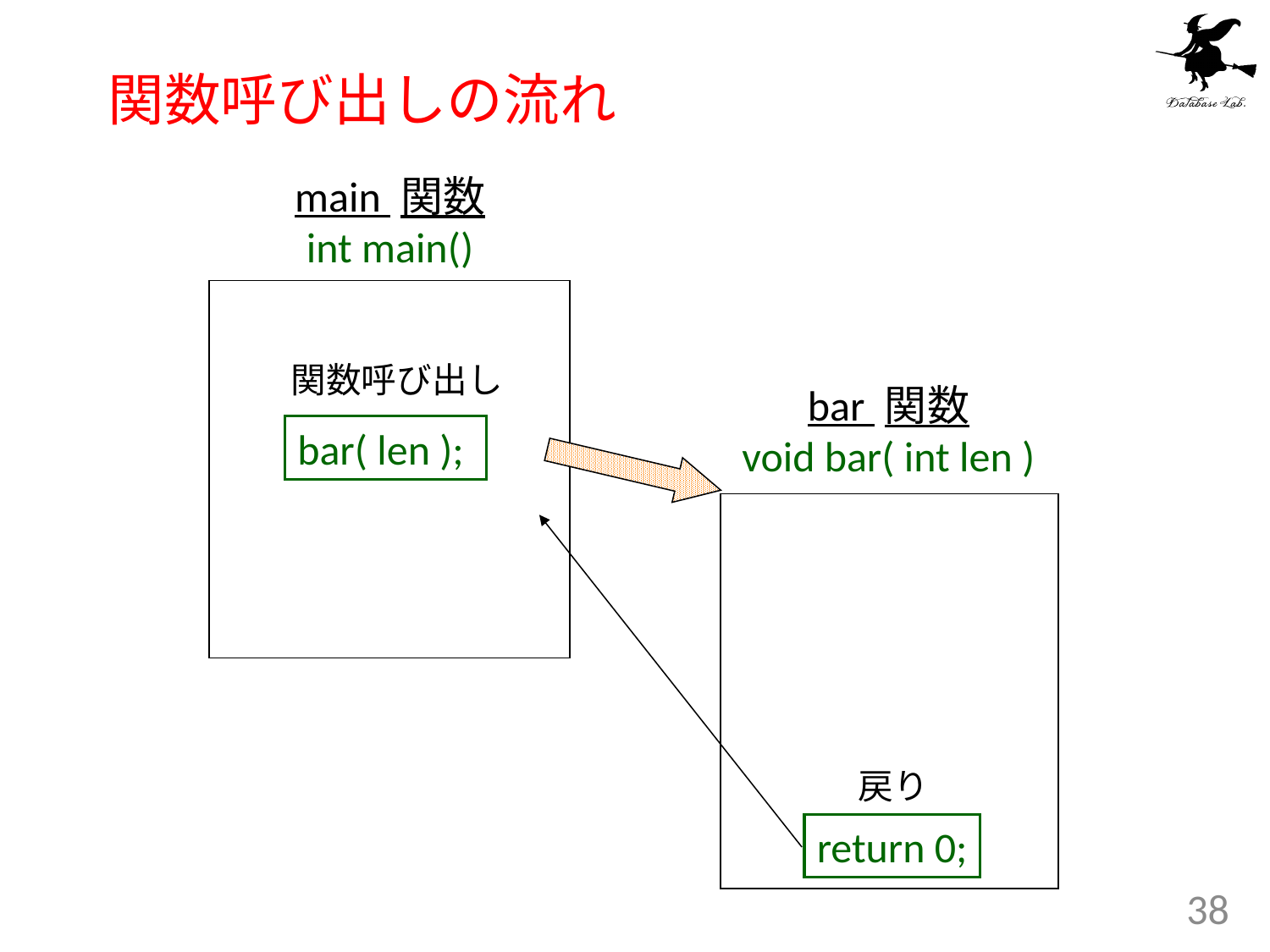

# 関数呼び出しの流れ
main 関数
int main()

関数呼び出し
bar 関数
void bar( int len )
bar( len );

戻り
return 0;
38